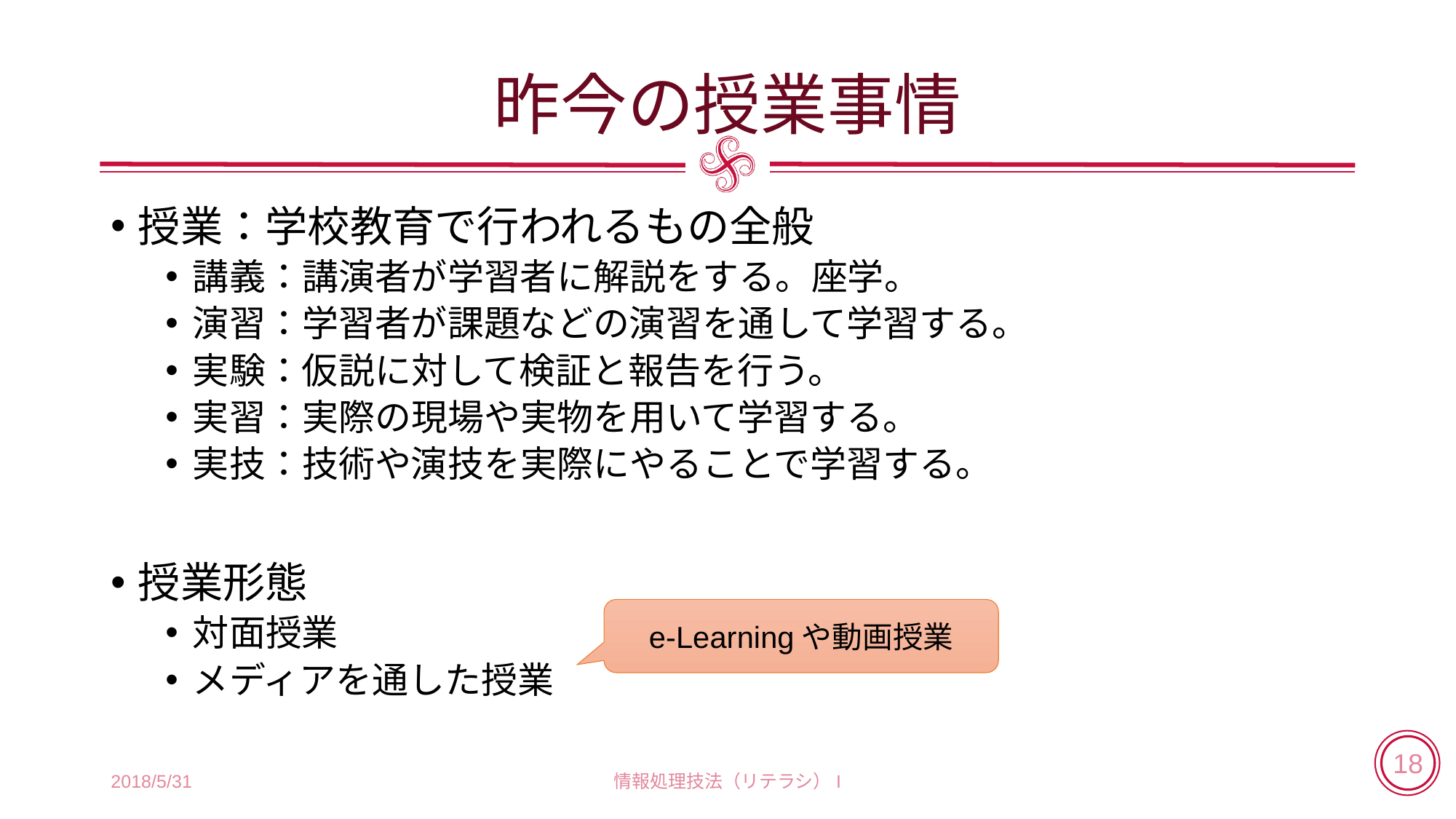

# 昨今の授業事情
授業：学校教育で行われるもの全般
講義：講演者が学習者に解説をする。座学。
演習：学習者が課題などの演習を通して学習する。
実験：仮説に対して検証と報告を行う。
実習：実際の現場や実物を用いて学習する。
実技：技術や演技を実際にやることで学習する。

授業形態
対面授業
メディアを通した授業
e-Learningや動画授業
2018/5/31
情報処理技法（リテラシ）I